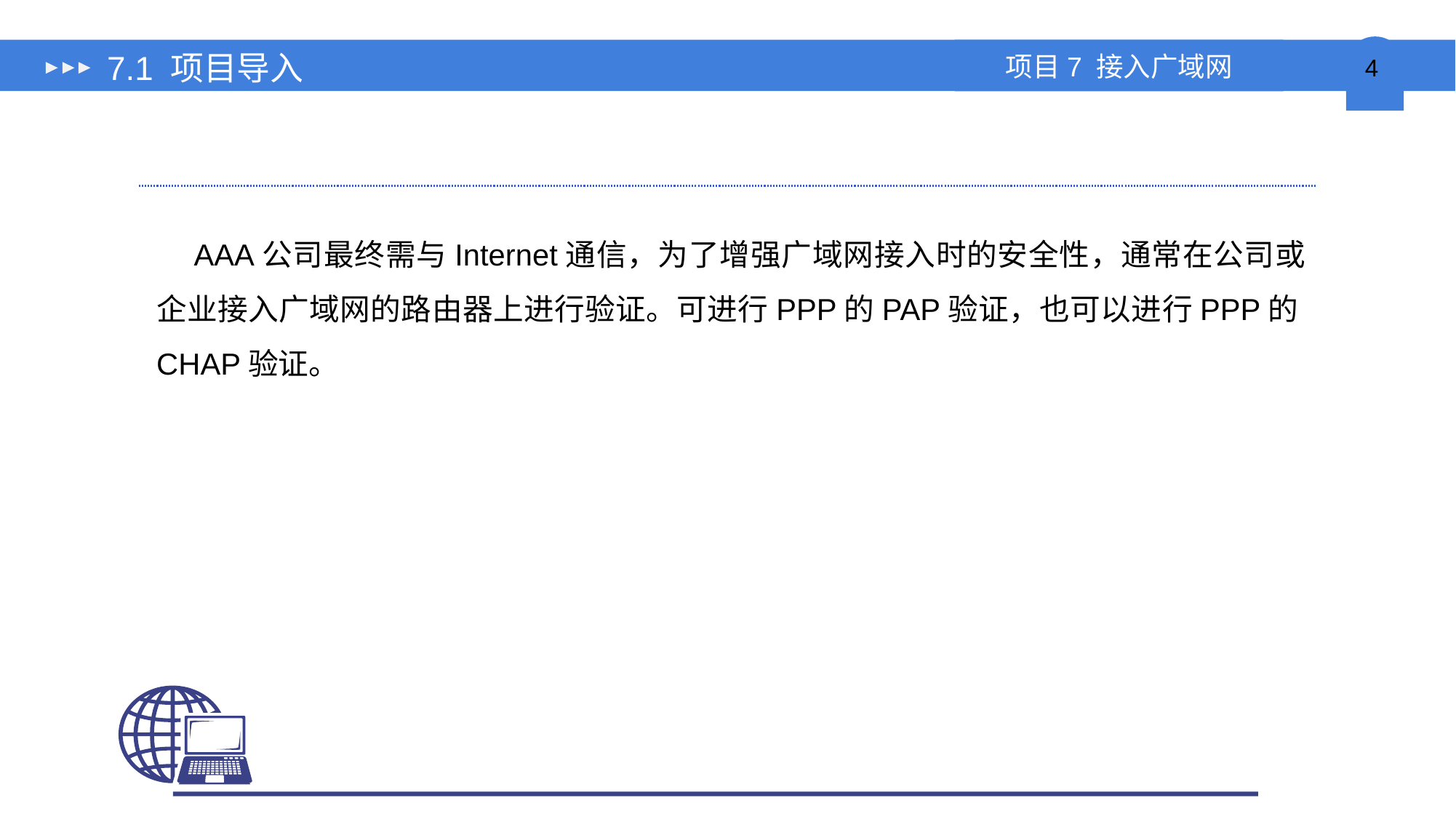

# 7.1 项目导入

AAA公司最终需与Internet通信，为了增强广域网接入时的安全性，通常在公司或企业接入广域网的路由器上进行验证。可进行PPP的PAP验证，也可以进行PPP的CHAP验证。